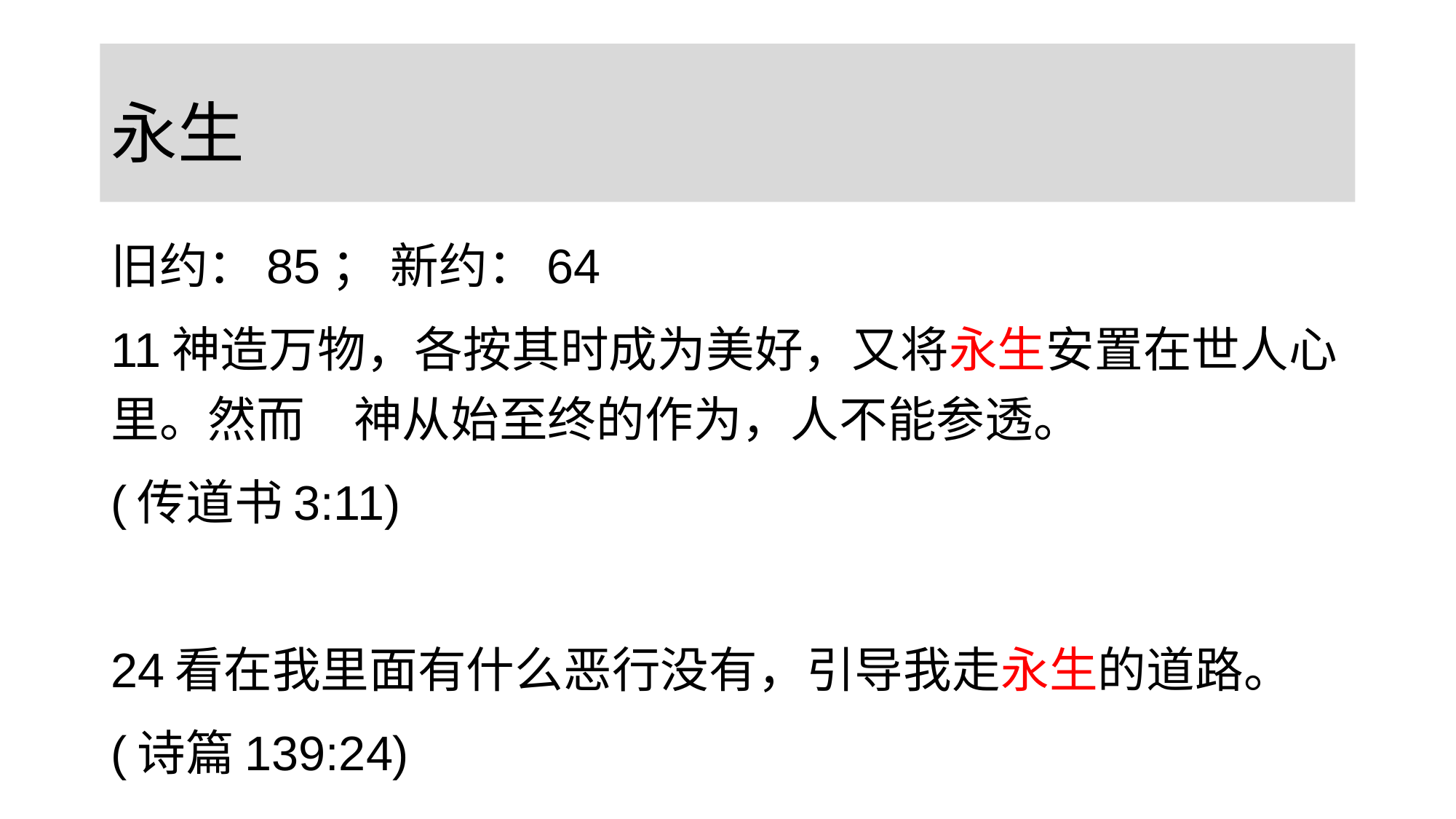

# 永生
旧约：85； 新约：64
11神造万物，各按其时成为美好，又将永生安置在世人心里。然而　神从始至终的作为，人不能参透。
(传道书3:11)

24看在我里面有什么恶行没有，引导我走永生的道路。
(诗篇139:24)